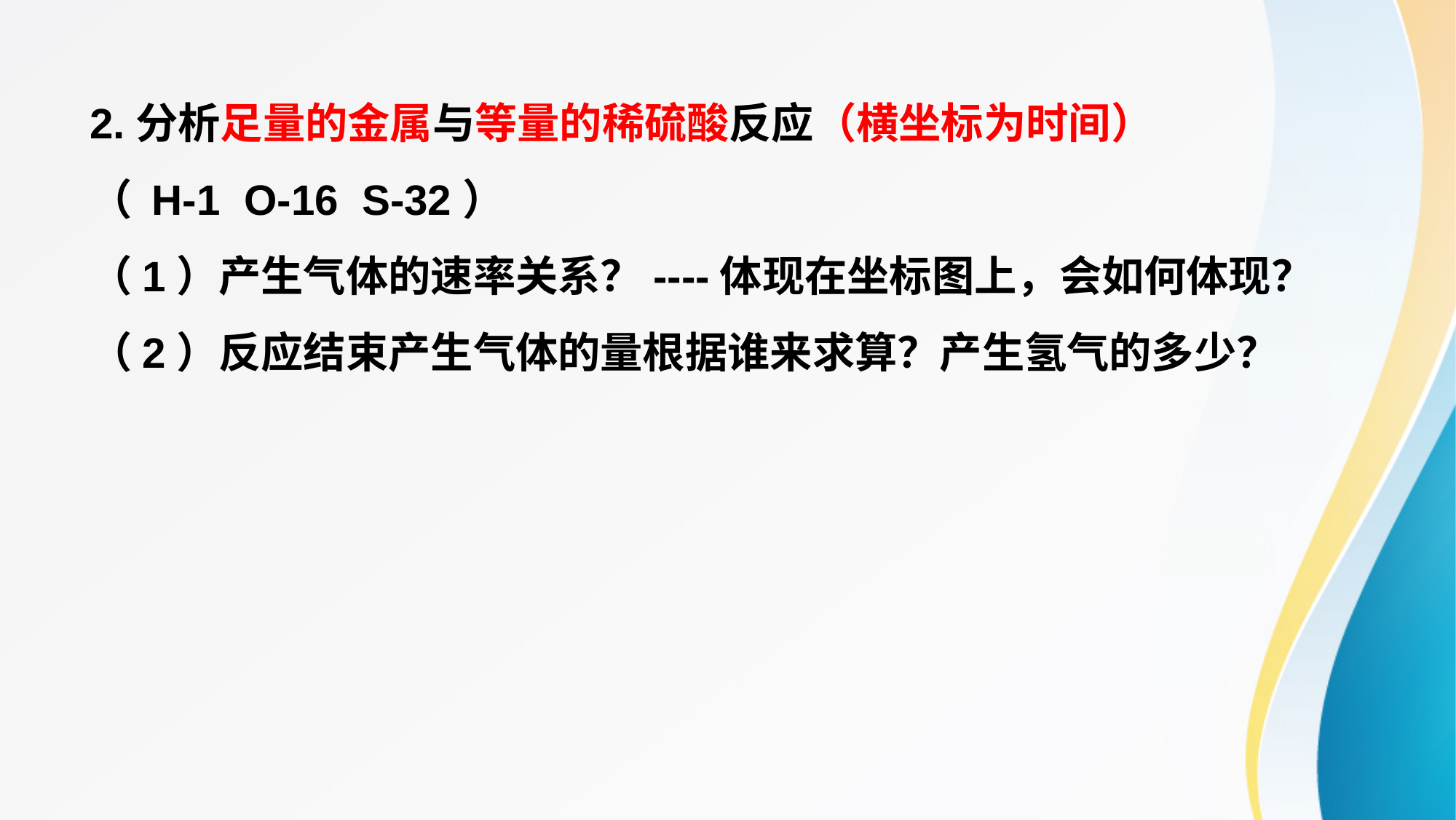

2.分析足量的金属与等量的稀硫酸反应（横坐标为时间）
（ H-1  O-16  S-32）
（1）产生气体的速率关系？----体现在坐标图上，会如何体现？
（2）反应结束产生气体的量根据谁来求算？产生氢气的多少？